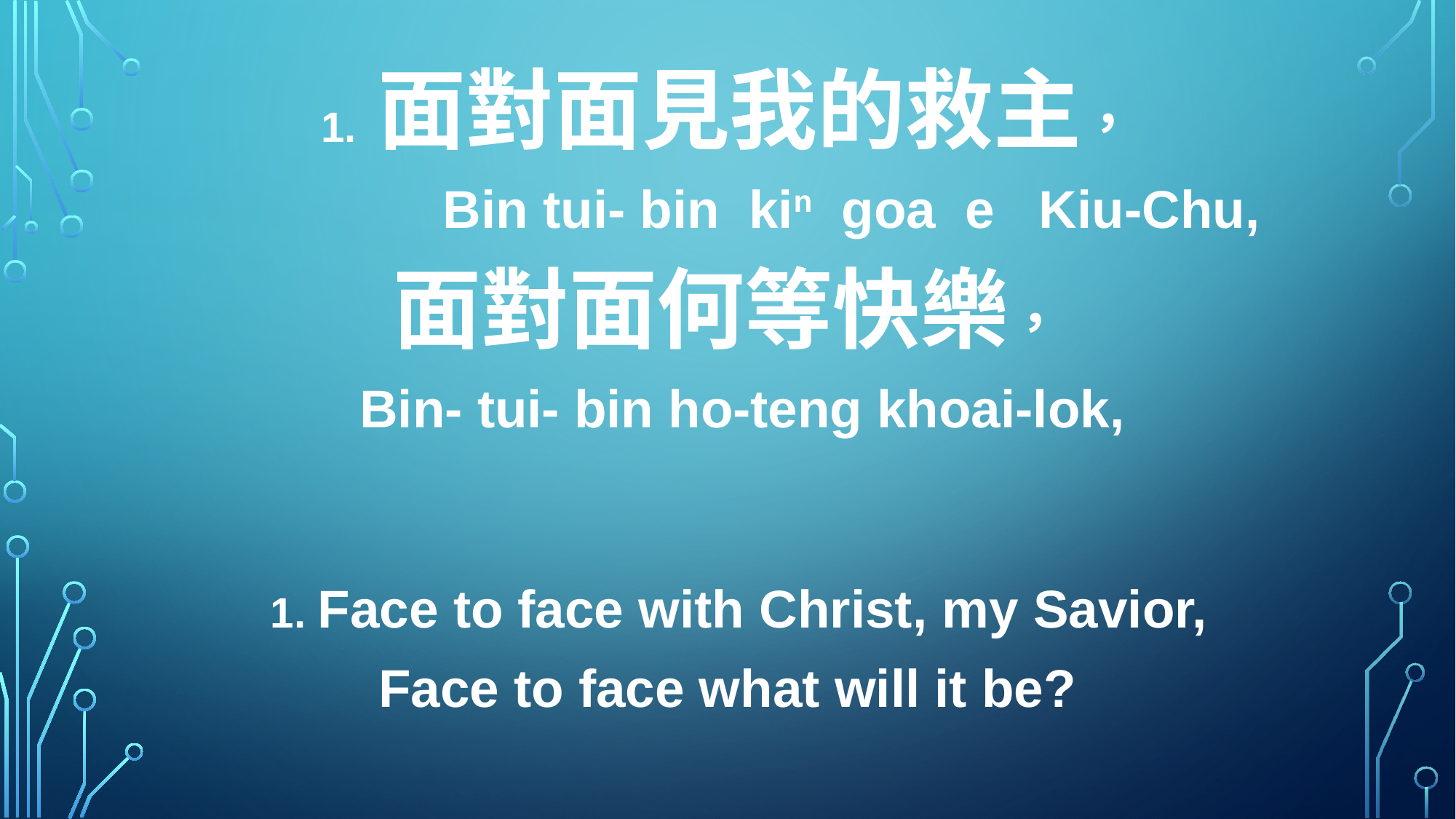

1. 面對面見我的救主，
                    Bin tui- bin  kin  goa  e   Kiu-Chu,
面對面何等快樂，
  Bin- tui- bin ho-teng khoai-lok,

  1. Face to face with Christ, my Savior,
Face to face what will it be?